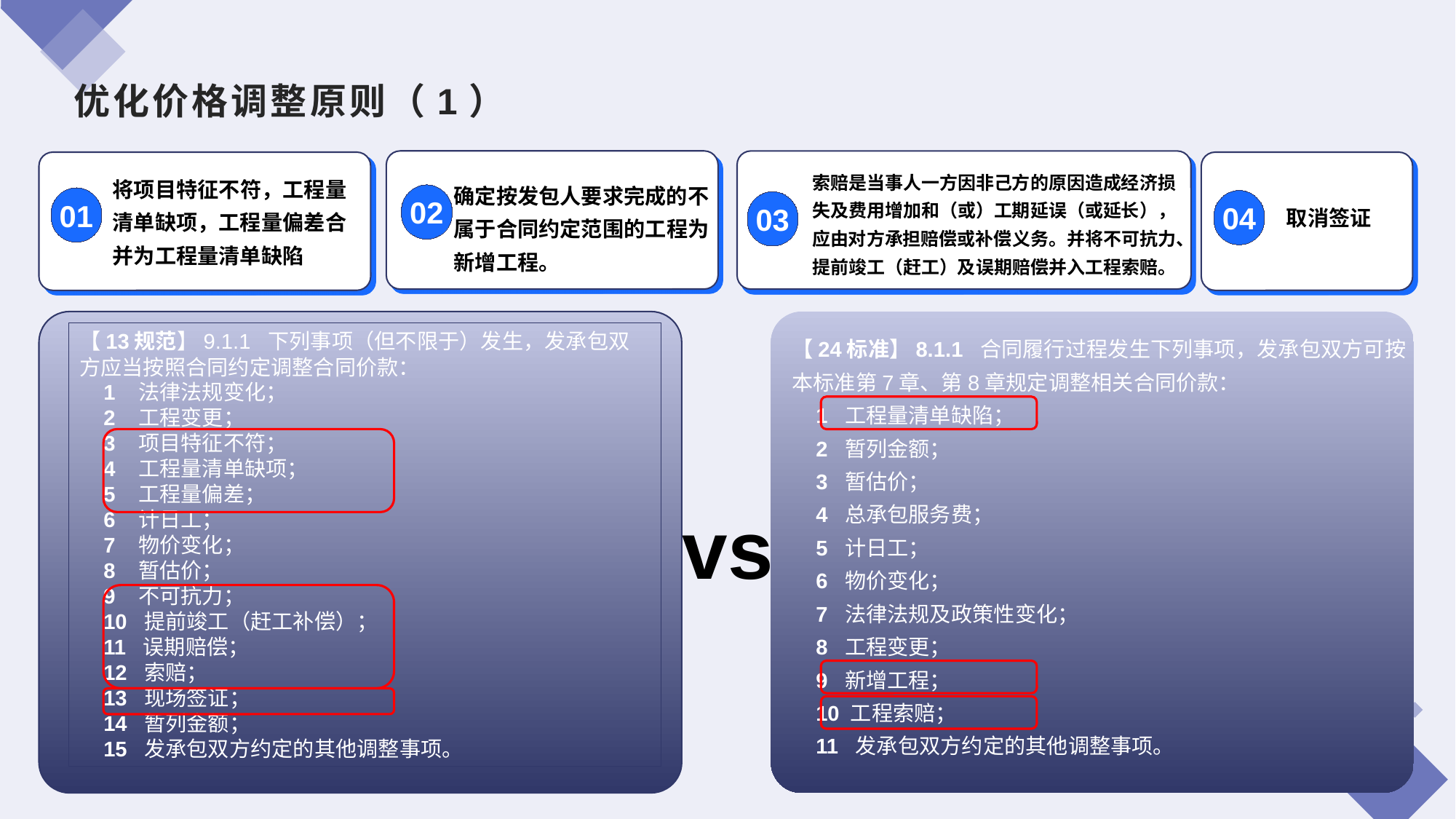

# 优化价格调整原则（1）

索赔是当事人一方因非己方的原因造成经济损失及费用增加和（或）工期延误（或延长），应由对方承担赔偿或补偿义务。并将不可抗力、提前竣工（赶工）及误期赔偿并入工程索赔。
将项目特征不符，工程量清单缺项，工程量偏差合并为工程量清单缺陷
确定按发包人要求完成的不属于合同约定范围的工程为新增工程。
02
01
取消签证
04
03

【13规范】9.1.1  下列事项（但不限于）发生，发承包双方应当按照合同约定调整合同价款：
    1   法律法规变化；
    2   工程变更；
    3   项目特征不符；
    4   工程量清单缺项；
    5   工程量偏差；
    6   计日工；
    7   物价变化；
    8   暂估价；
    9   不可抗力；
    10  提前竣工（赶工补偿）；
    11  误期赔偿；
    12  索赔；
    13  现场签证；
    14  暂列金额；
    15  发承包双方约定的其他调整事项。
【24标准】8.1.1  合同履行过程发生下列事项，发承包双方可按本标准第7章、第8章规定调整相关合同价款：
    1  工程量清单缺陷；
    2  暂列金额；
    3  暂估价；
    4  总承包服务费；
    5  计日工；
    6  物价变化；
    7  法律法规及政策性变化；
    8  工程变更；
    9  新增工程；
    10 工程索赔；
    11  发承包双方约定的其他调整事项。

vs